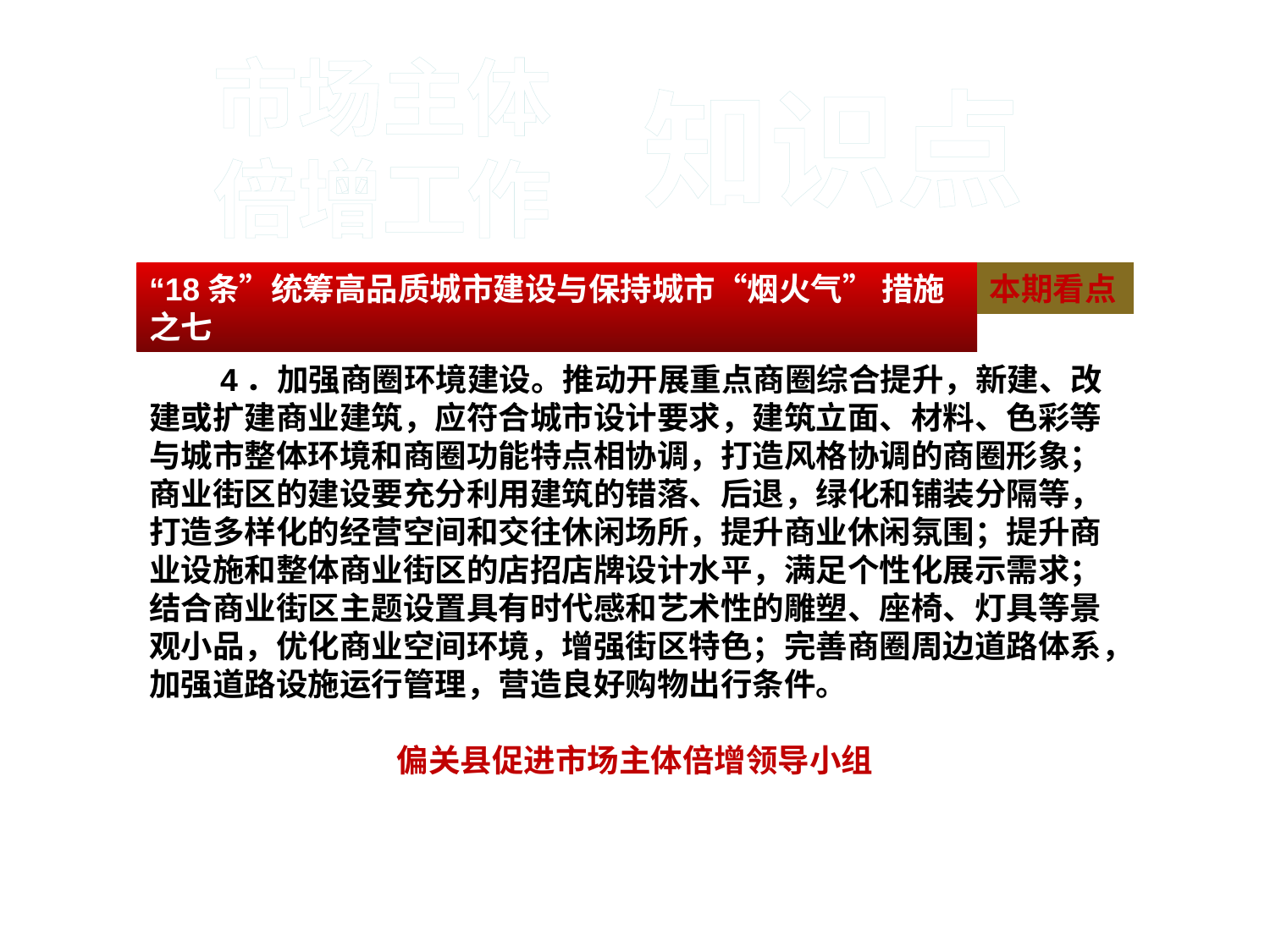

#

市场主体
倍增工作
知识点

        4．加强商圈环境建设。推动开展重点商圈综合提升，新建、改建或扩建商业建筑，应符合城市设计要求，建筑立面、材料、色彩等与城市整体环境和商圈功能特点相协调，打造风格协调的商圈形象；商业街区的建设要充分利用建筑的错落、后退，绿化和铺装分隔等，打造多样化的经营空间和交往休闲场所，提升商业休闲氛围；提升商业设施和整体商业街区的店招店牌设计水平，满足个性化展示需求；结合商业街区主题设置具有时代感和艺术性的雕塑、座椅、灯具等景观小品，优化商业空间环境，增强街区特色；完善商圈周边道路体系，加强道路设施运行管理，营造良好购物出行条件。

偏关县促进市场主体倍增领导小组
“18条”统筹高品质城市建设与保持城市“烟火气” 措施之七
本期看点